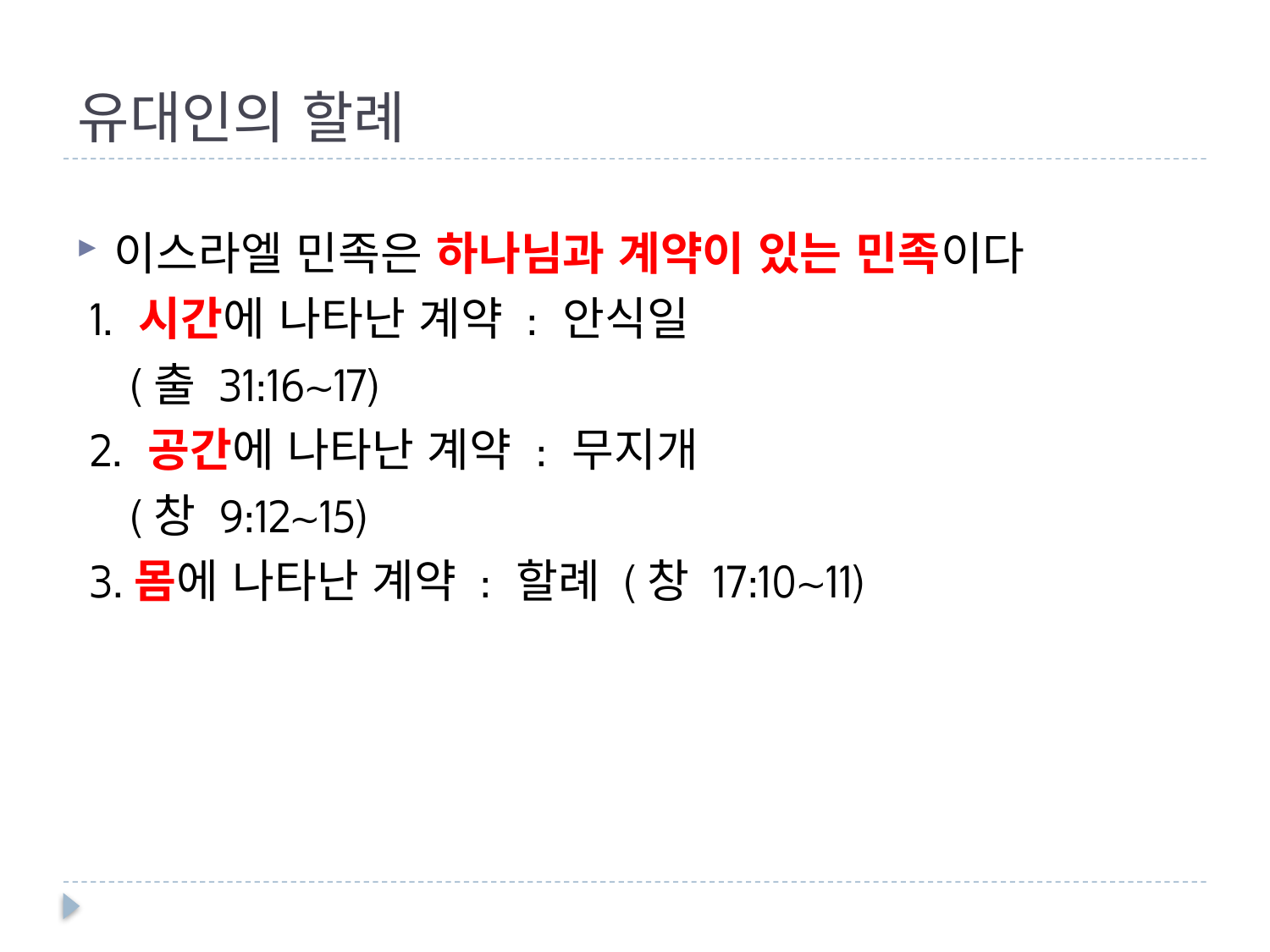

# 유대인의 할례
이스라엘 민족은 하나님과 계약이 있는 민족이다
 1. 시간에 나타난 계약 : 안식일
    (출 31:16~17)
 2. 공간에 나타난 계약 : 무지개
    (창 9:12~15)
 3.몸에 나타난 계약 : 할례 (창 17:10~11)